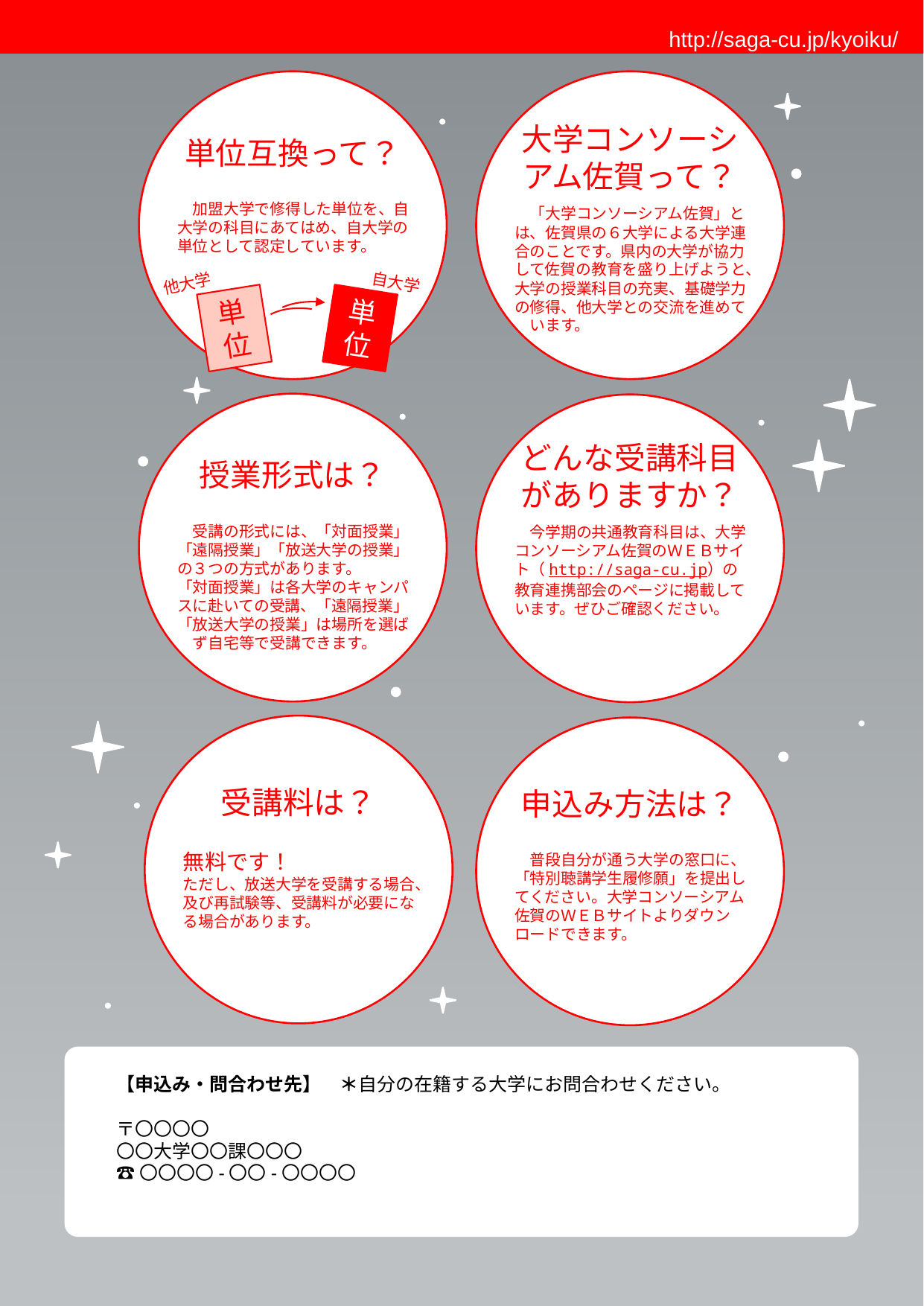

http://saga-cu.jp/kyoiku/

単位互換って？
　加盟大学で修得した単位を、自大学の科目にあてはめ、自大学の単位として認定しています。

大学コンソーシアム佐賀って？
　「大学コンソーシアム佐賀」とは、佐賀県の６大学による大学連合のことです。県内の大学が協力して佐賀の教育を盛り上げようと、大学の授業科目の充実、基礎学力の修得、他大学との交流を進めて
　います。

自大学
他大学
単位
単位

授業形式は？
　受講の形式には、「対面授業」「遠隔授業」「放送大学の授業」の３つの方式があります。
「対面授業」は各大学のキャンパスに赴いての受講、「遠隔授業」「放送大学の授業」は場所を選ば
　ず自宅等で受講できます。

どんな受講科目がありますか？
　今学期の共通教育科目は、大学コンソーシアム佐賀のＷＥＢサイト（http://saga-cu.jp）の教育連携部会のページに掲載しています。ぜひご確認ください。

受講料は？
無料です！
ただし、放送大学を受講する場合、及び再試験等、受講料が必要になる場合があります。

申込み方法は？
　普段自分が通う大学の窓口に、「特別聴講学生履修願」を提出してください。大学コンソーシアム佐賀のＷＥＢサイトよりダウンロードできます。

【申込み・問合わせ先】　＊自分の在籍する大学にお問合わせください。

〒〇〇〇〇
〇〇大学〇〇課〇〇〇
☎〇〇〇〇-〇〇-〇〇〇〇